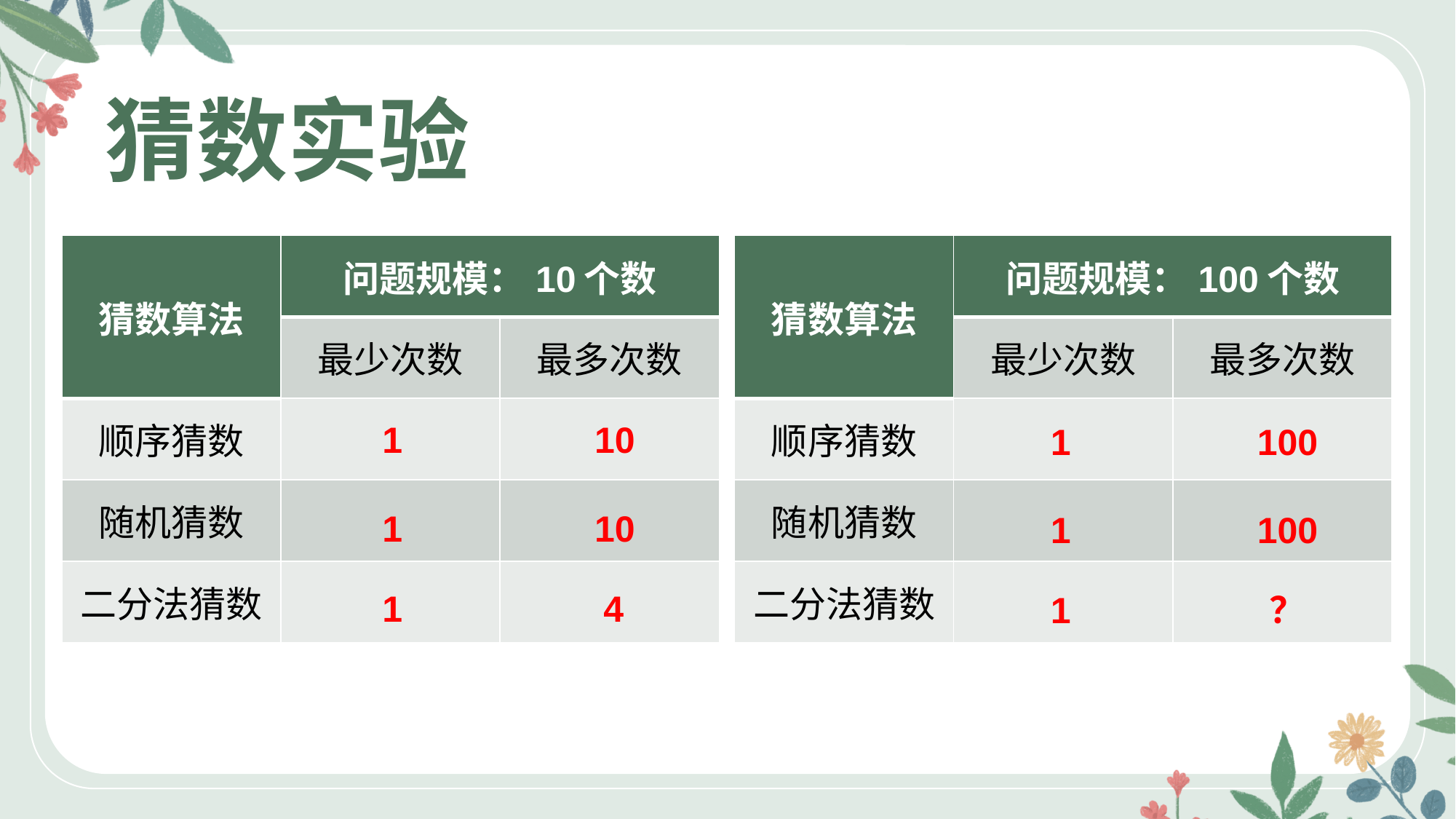

猜数实验
| 猜数算法 | 问题规模：10个数 |  |
| --- | --- | --- |
|  | 最少次数 | 最多次数 |
| 顺序猜数 |  |  |
| 随机猜数 |  |  |
| 二分法猜数 |  |  |
| 猜数算法 | 问题规模：100个数 |  |
| --- | --- | --- |
|  | 最少次数 | 最多次数 |
| 顺序猜数 |  |  |
| 随机猜数 |  |  |
| 二分法猜数 |  |  |
1
10
1
100
1
10
1
100
1
4
1
？